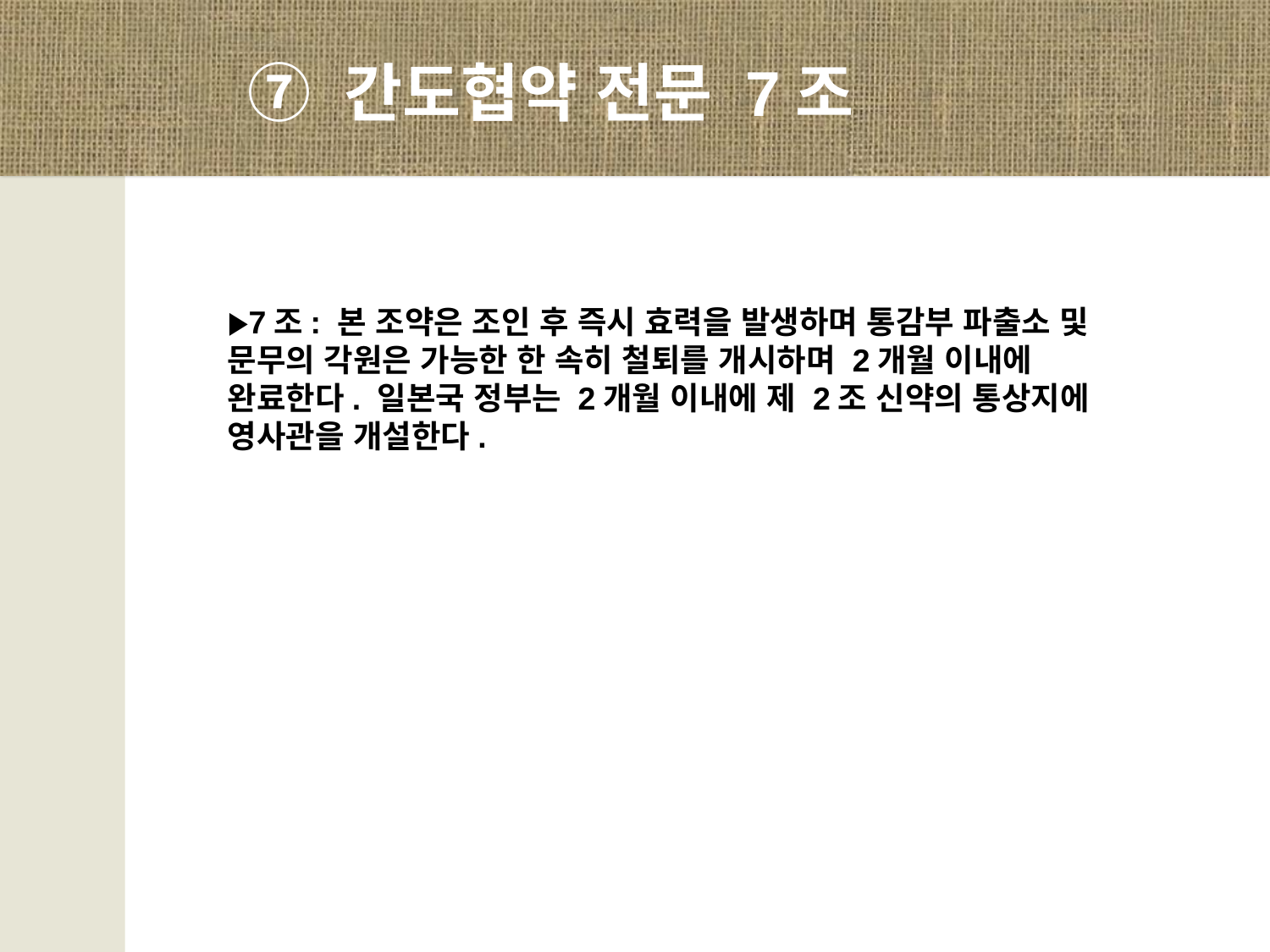

⑦ 간도협약 전문 7조

▶7조: 본 조약은 조인 후 즉시 효력을 발생하며 통감부 파출소 및 문무의 각원은 가능한 한 속히 철퇴를 개시하며 2개월 이내에 완료한다. 일본국 정부는 2개월 이내에 제 2조 신약의 통상지에 영사관을 개설한다.